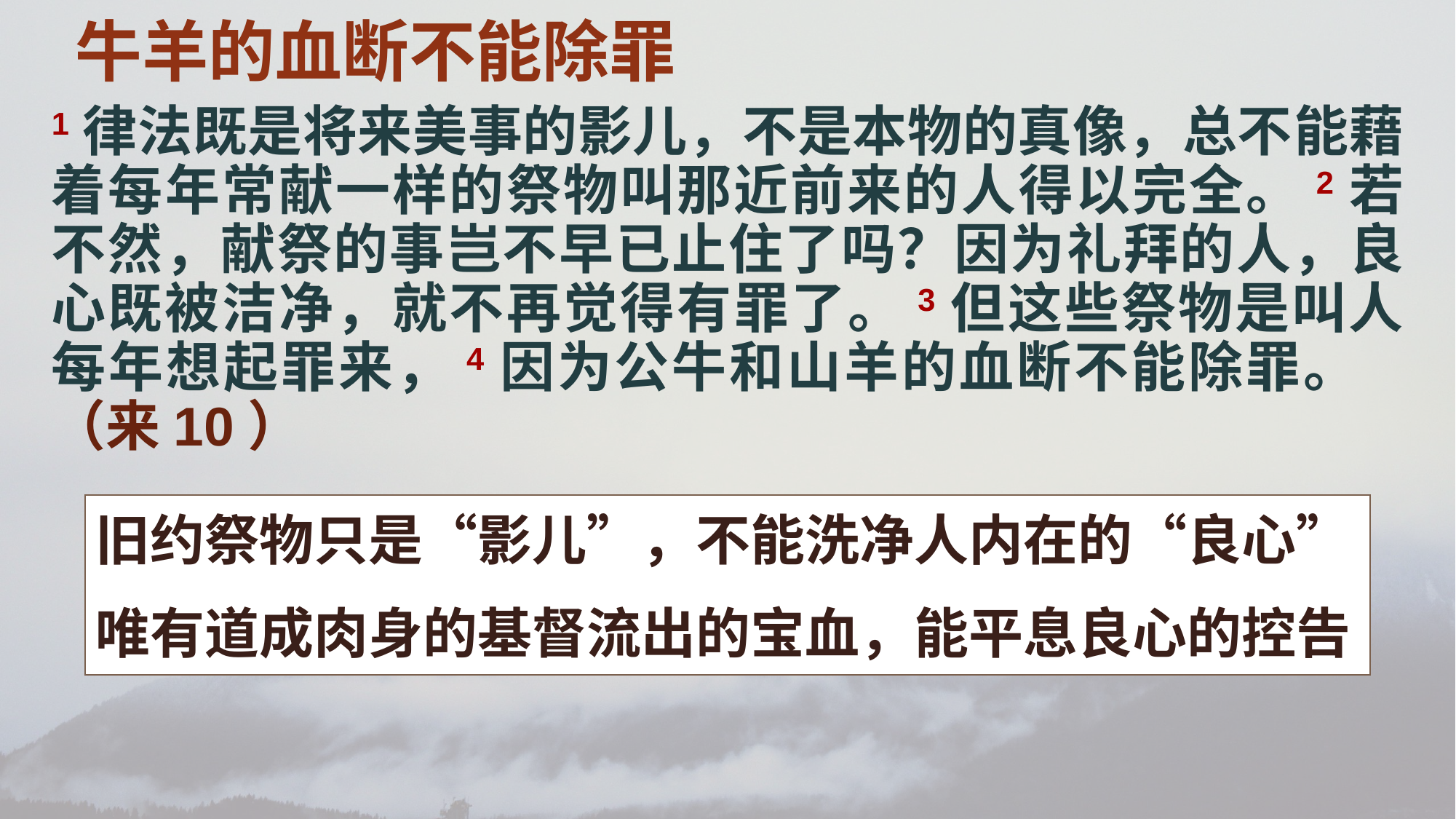

牛羊的血断不能除罪
1律法既是将来美事的影儿，不是本物的真像，总不能藉着每年常献一样的祭物叫那近前来的人得以完全。2若不然，献祭的事岂不早已止住了吗？因为礼拜的人，良心既被洁净，就不再觉得有罪了。3但这些祭物是叫人每年想起罪来，4因为公牛和山羊的血断不能除罪。    （来10）

旧约祭物只是“影儿”，不能洗净人内在的“良心”
唯有道成肉身的基督流出的宝血，能平息良心的控告